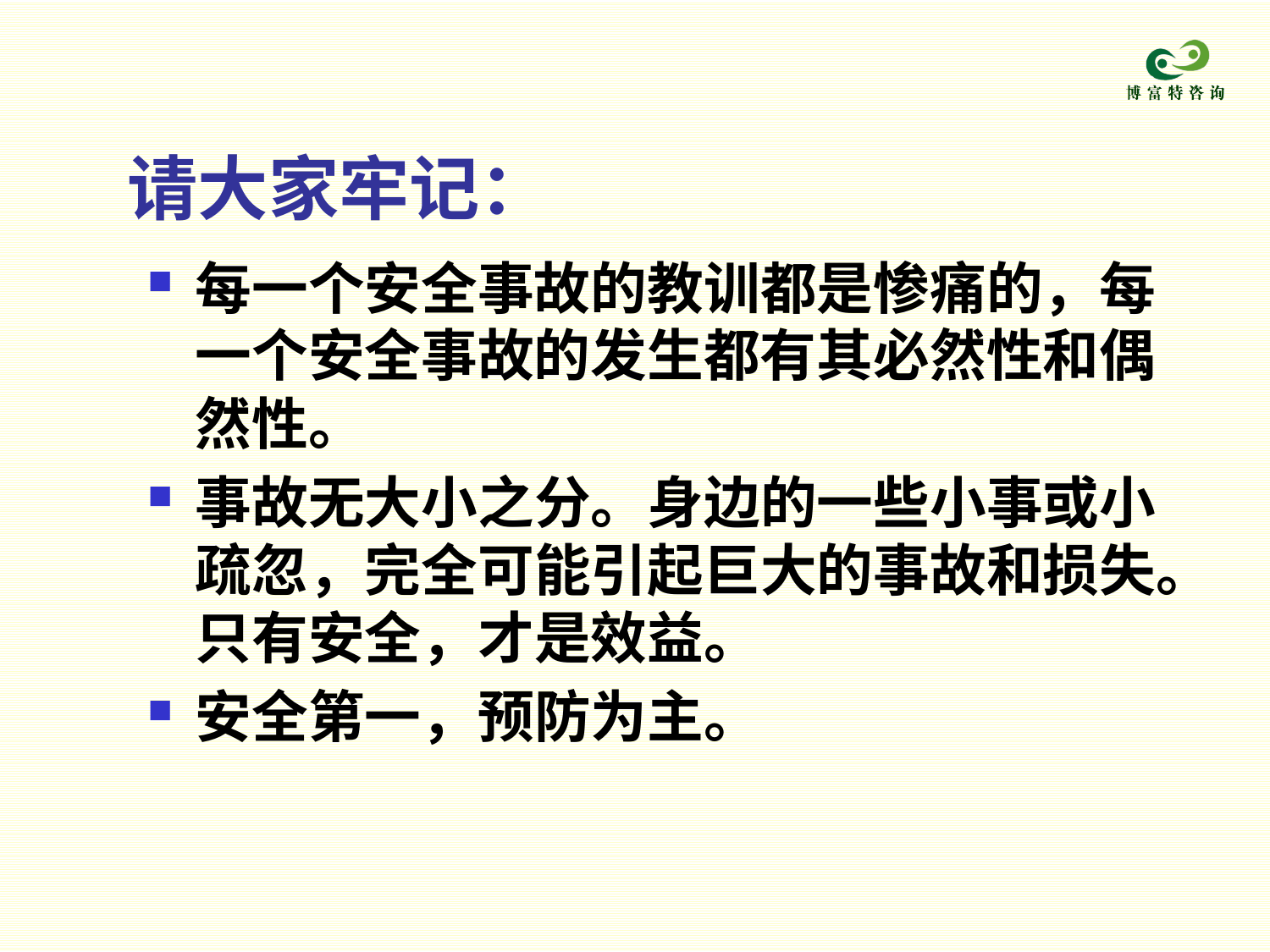

# 请大家牢记：
每一个安全事故的教训都是惨痛的，每一个安全事故的发生都有其必然性和偶然性。
事故无大小之分。身边的一些小事或小疏忽，完全可能引起巨大的事故和损失。只有安全，才是效益。
安全第一，预防为主。